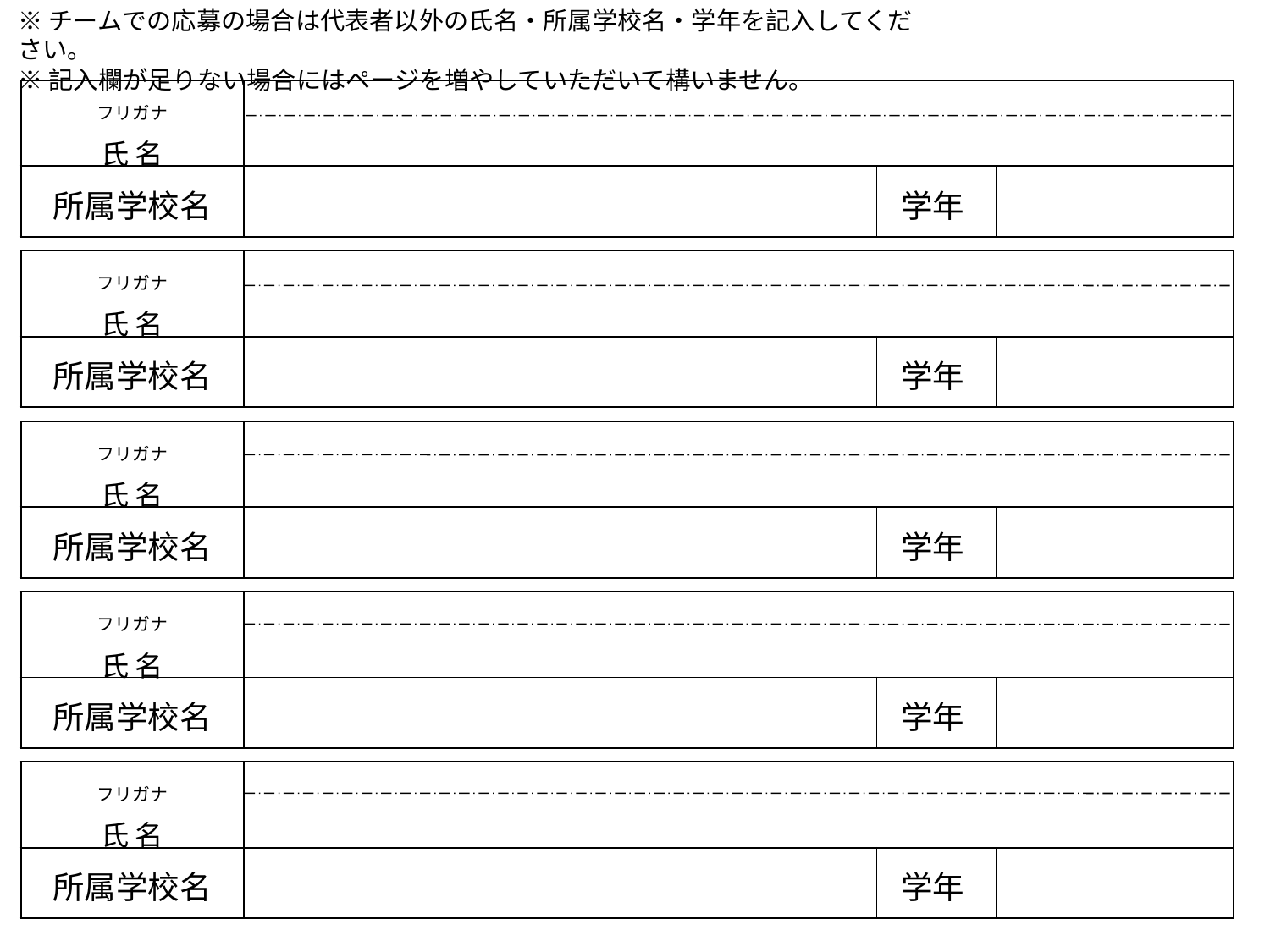

※チームでの応募の場合は代表者以外の氏名・所属学校名・学年を記入してください。
※記入欄が足りない場合にはページを増やしていただいて構いません。
| フリガナ 氏 名 |  |  |  |
| --- | --- | --- | --- |
| 所属学校名 |  | 学年 |  |
| フリガナ 氏 名 |  |  |  |
| --- | --- | --- | --- |
| 所属学校名 |  | 学年 |  |
| フリガナ 氏 名 |  |  |  |
| --- | --- | --- | --- |
| 所属学校名 |  | 学年 |  |
| フリガナ 氏 名 |  |  |  |
| --- | --- | --- | --- |
| 所属学校名 |  | 学年 |  |
| フリガナ 氏 名 |  |  |  |
| --- | --- | --- | --- |
| 所属学校名 |  | 学年 |  |